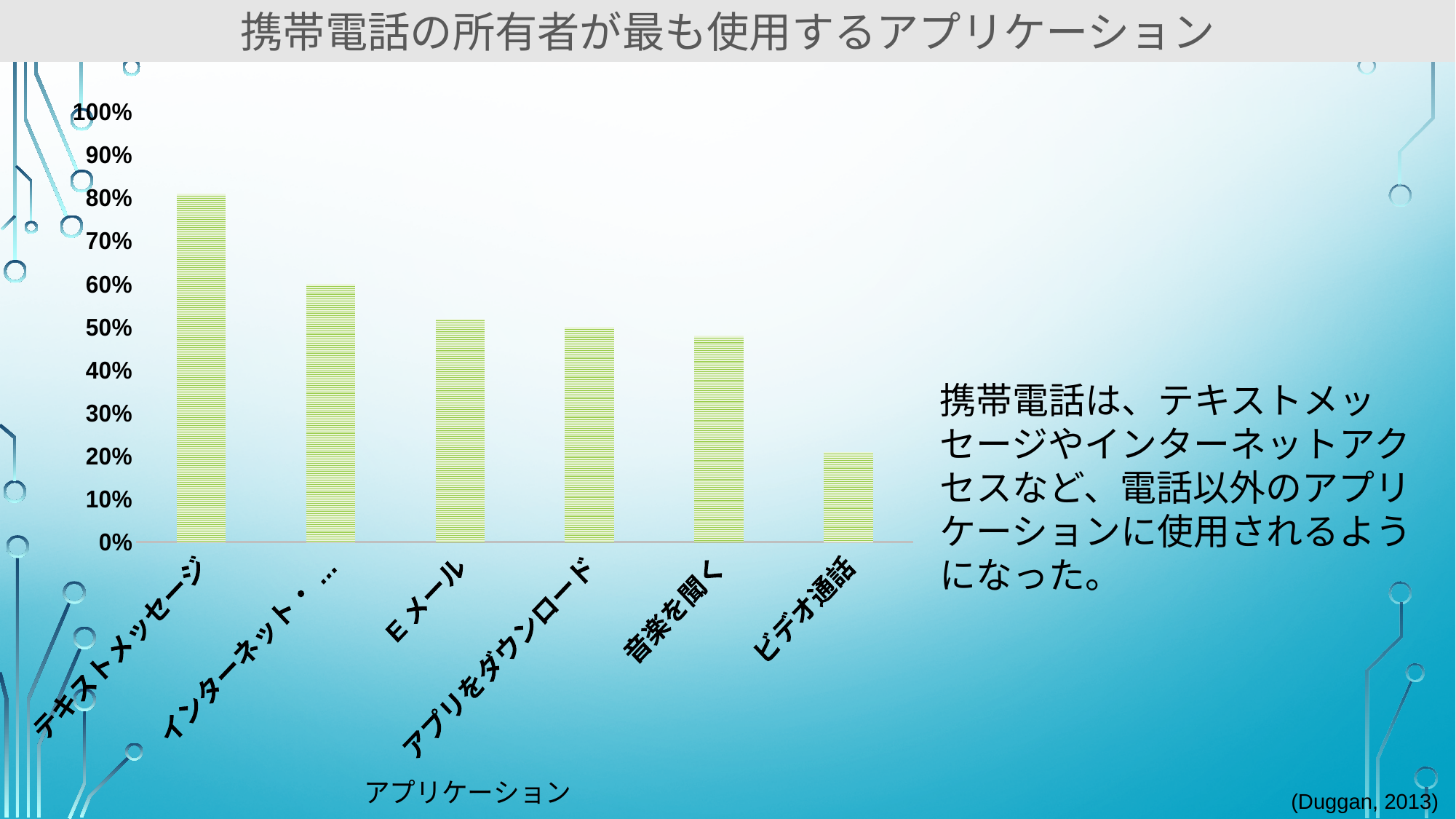

携帯電話の所有者が最も使用するアプリケーション

### Chart:

| Category | Cell Phone Activities |
|---|---|
| テキストメッセージ | 0.81 |
| インターネット・アクセス | 0.6 |
| Eメール | 0.52 |
| アプリをダウンロード | 0.5 |
| 音楽を聞く | 0.48 |
| ビデオ通話 | 0.21 |
携帯電話は、テキストメッセージやインターネットアクセスなど、電話以外のアプリケーションに使用されるようになった。
(Duggan, 2013)